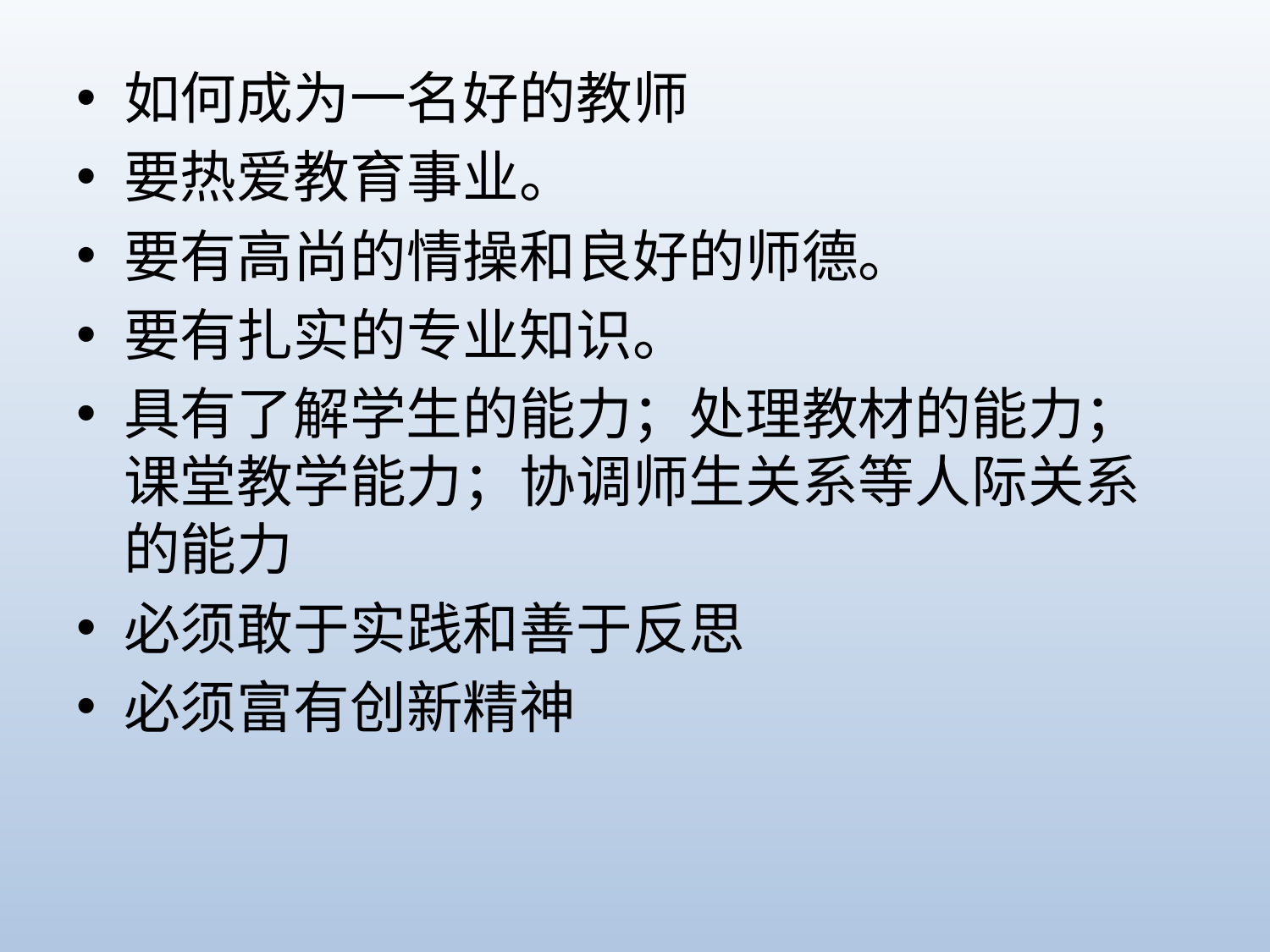

如何成为一名好的教师
要热爱教育事业。
要有高尚的情操和良好的师德。
要有扎实的专业知识。
具有了解学生的能力；处理教材的能力；课堂教学能力；协调师生关系等人际关系的能力
必须敢于实践和善于反思
必须富有创新精神